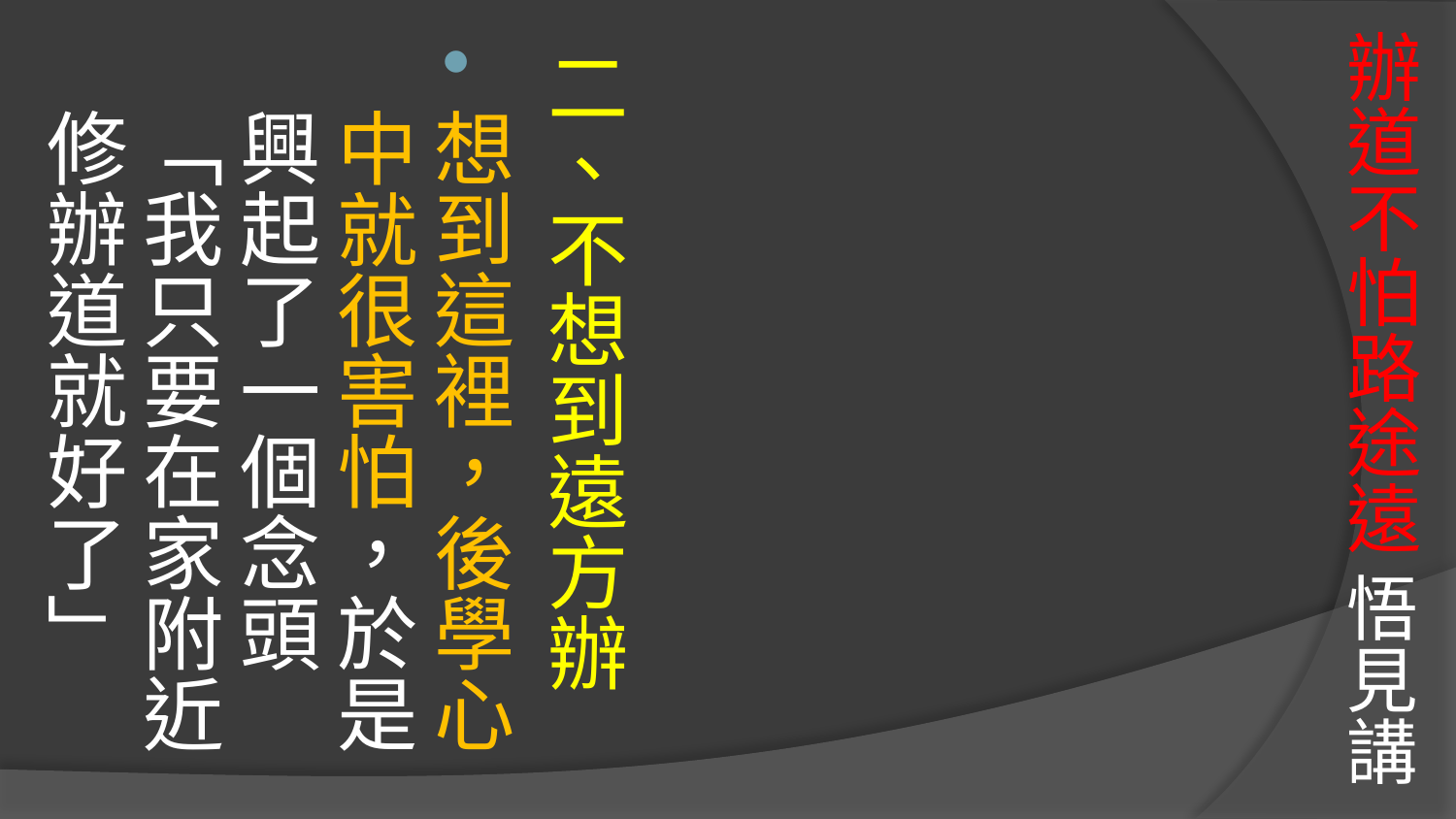

# 辦道不怕路途遠 悟見講
二、不想到遠方辦
想到這裡，後學心中就很害怕，於是興起了一個念頭「我只要在家附近修辦道就好了」